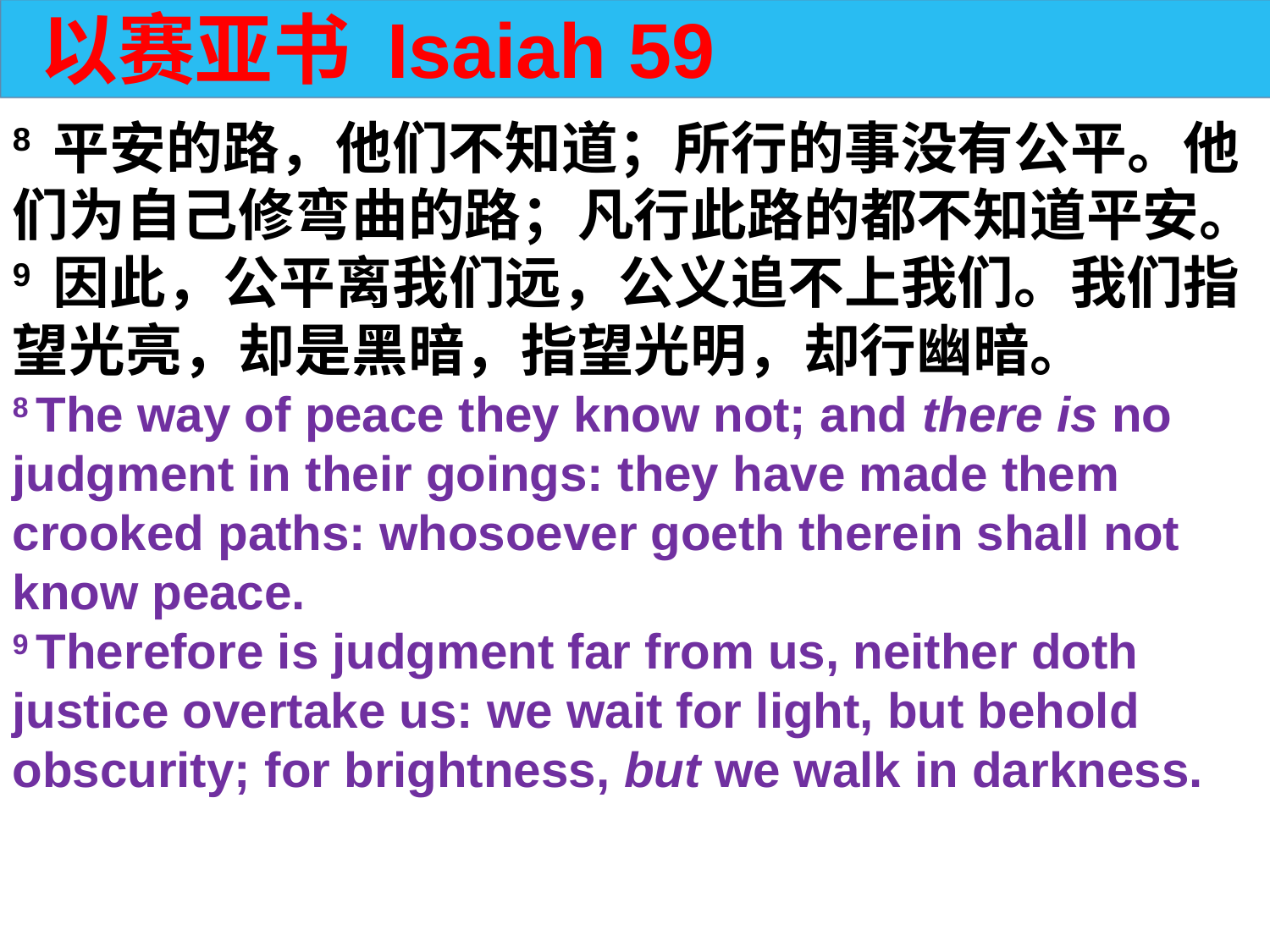

以赛亚书 Isaiah 59
8 平安的路，他们不知道；所行的事没有公平。他们为自己修弯曲的路；凡行此路的都不知道平安。
9 因此，公平离我们远，公义追不上我们。我们指望光亮，却是黑暗，指望光明，却行幽暗。
8 The way of peace they know not; and there is no judgment in their goings: they have made them crooked paths: whosoever goeth therein shall not know peace.
9 Therefore is judgment far from us, neither doth justice overtake us: we wait for light, but behold obscurity; for brightness, but we walk in darkness.